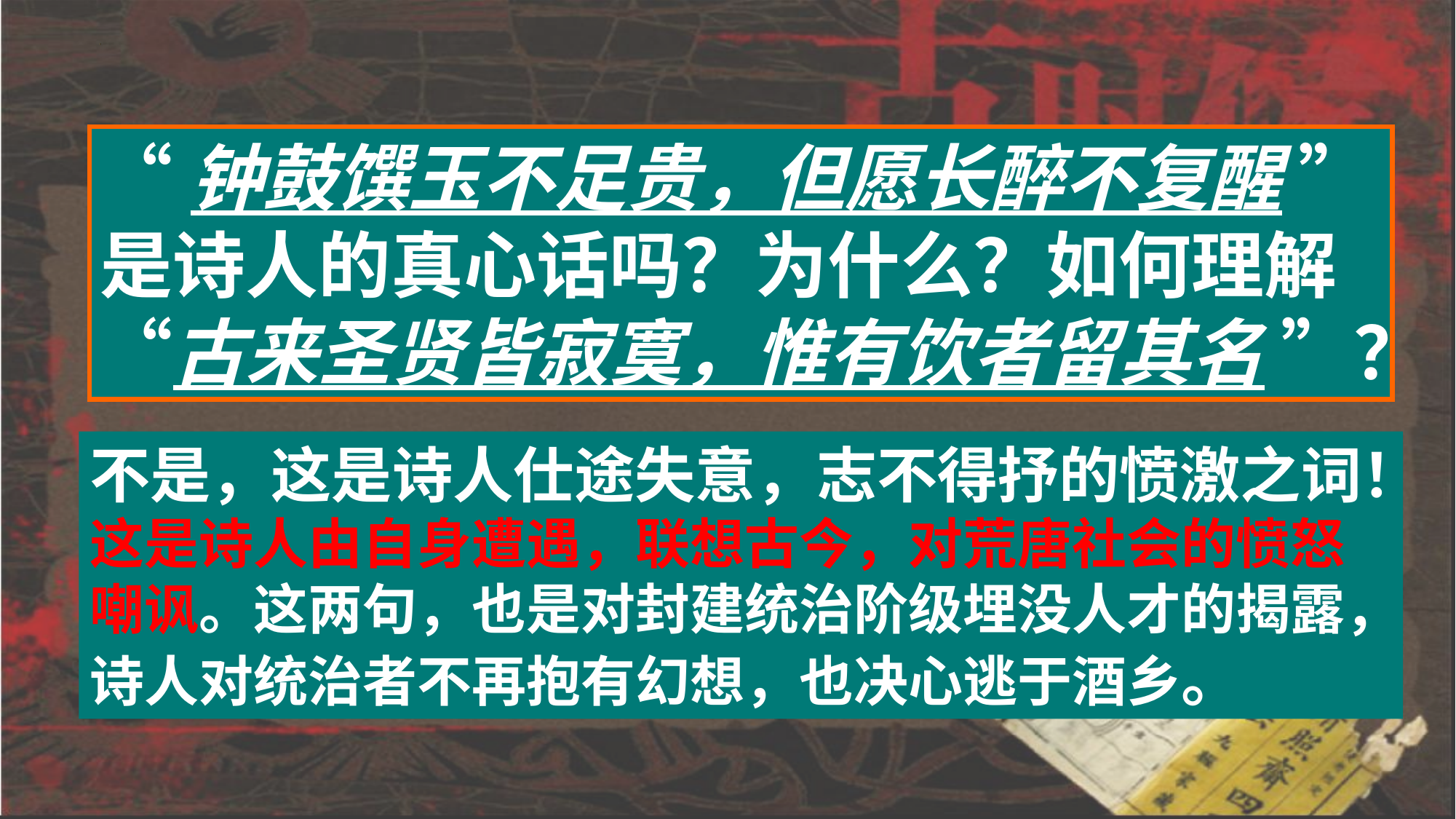

“钟鼓馔玉不足贵，但愿长醉不复醒 ”是诗人的真心话吗？为什么？如何理解“古来圣贤皆寂寞，惟有饮者留其名 ”？
不是，这是诗人仕途失意，志不得抒的愤激之词！
这是诗人由自身遭遇，联想古今，对荒唐社会的愤怒嘲讽。这两句，也是对封建统治阶级埋没人才的揭露，诗人对统治者不再抱有幻想，也决心逃于酒乡。